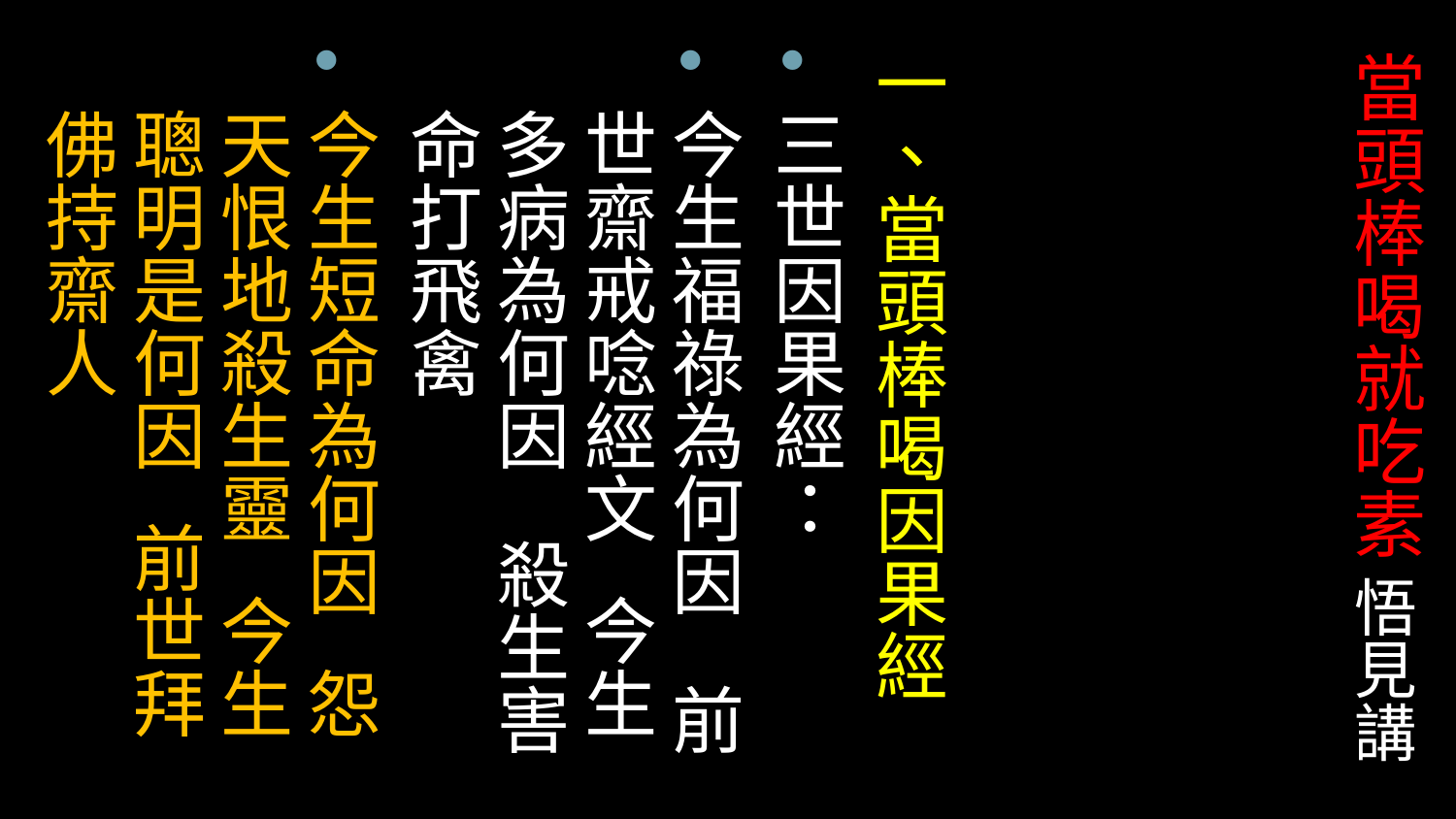

一、當頭棒喝因果經
三世因果經：
今生福祿為何因    前世齋戒唸經文   今生多病為何因    殺生害命打飛禽
今生短命為何因   怨天恨地殺生靈   今生聰明是何因   前世拜佛持齋人
# 當頭棒喝就吃素 悟見講